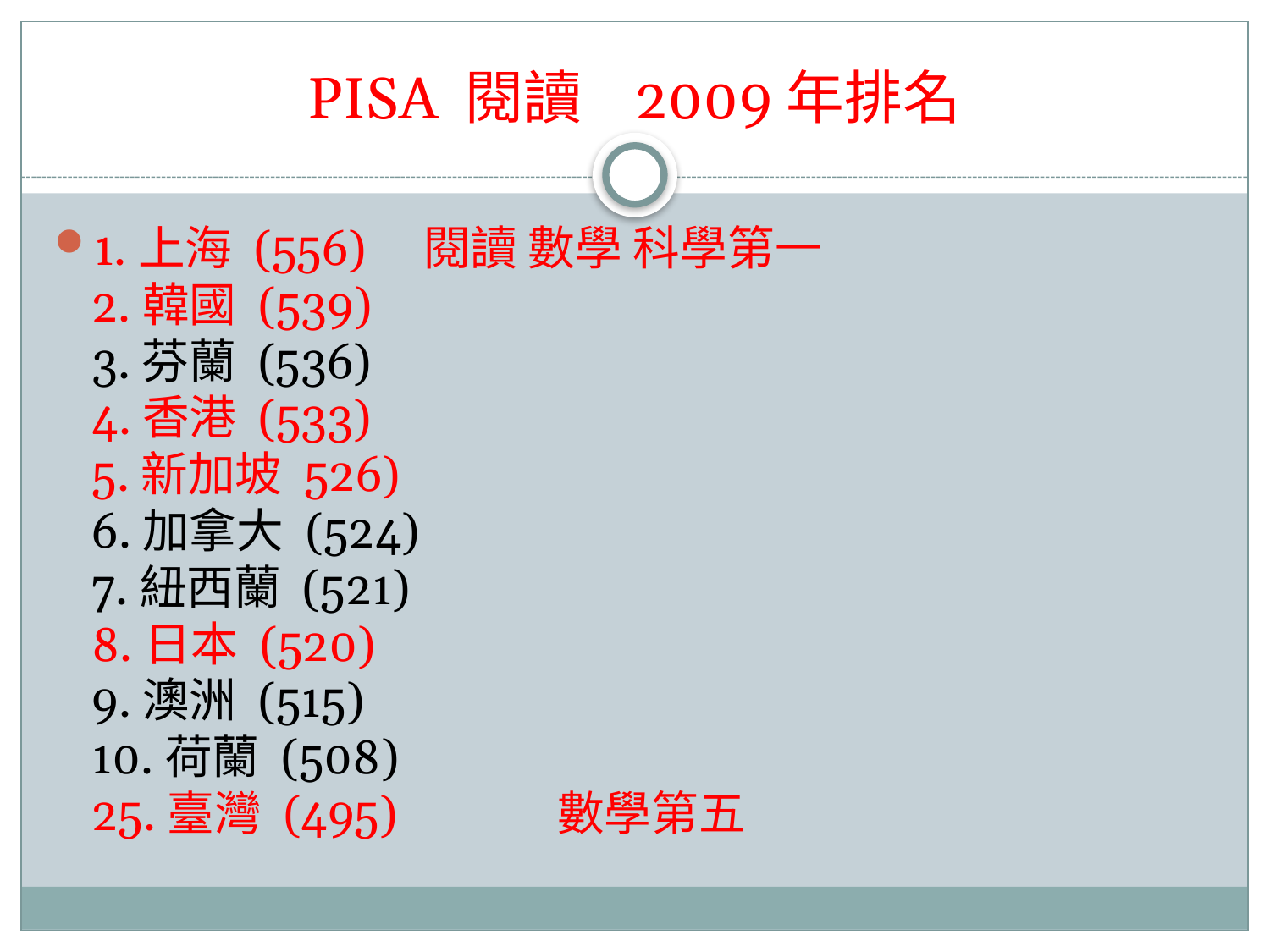

# PISA 閱讀   2009年排名
1.上海 (556)    閱讀 數學 科學第一
2.韓國 (539)
3.芬蘭 (536)
4.香港 (533)
5.新加坡 526)
6.加拿大 (524)
7.紐西蘭 (521)
8.日本 (520)
9.澳洲 (515)
10.荷蘭 (508)
25.臺灣 (495)             數學第五